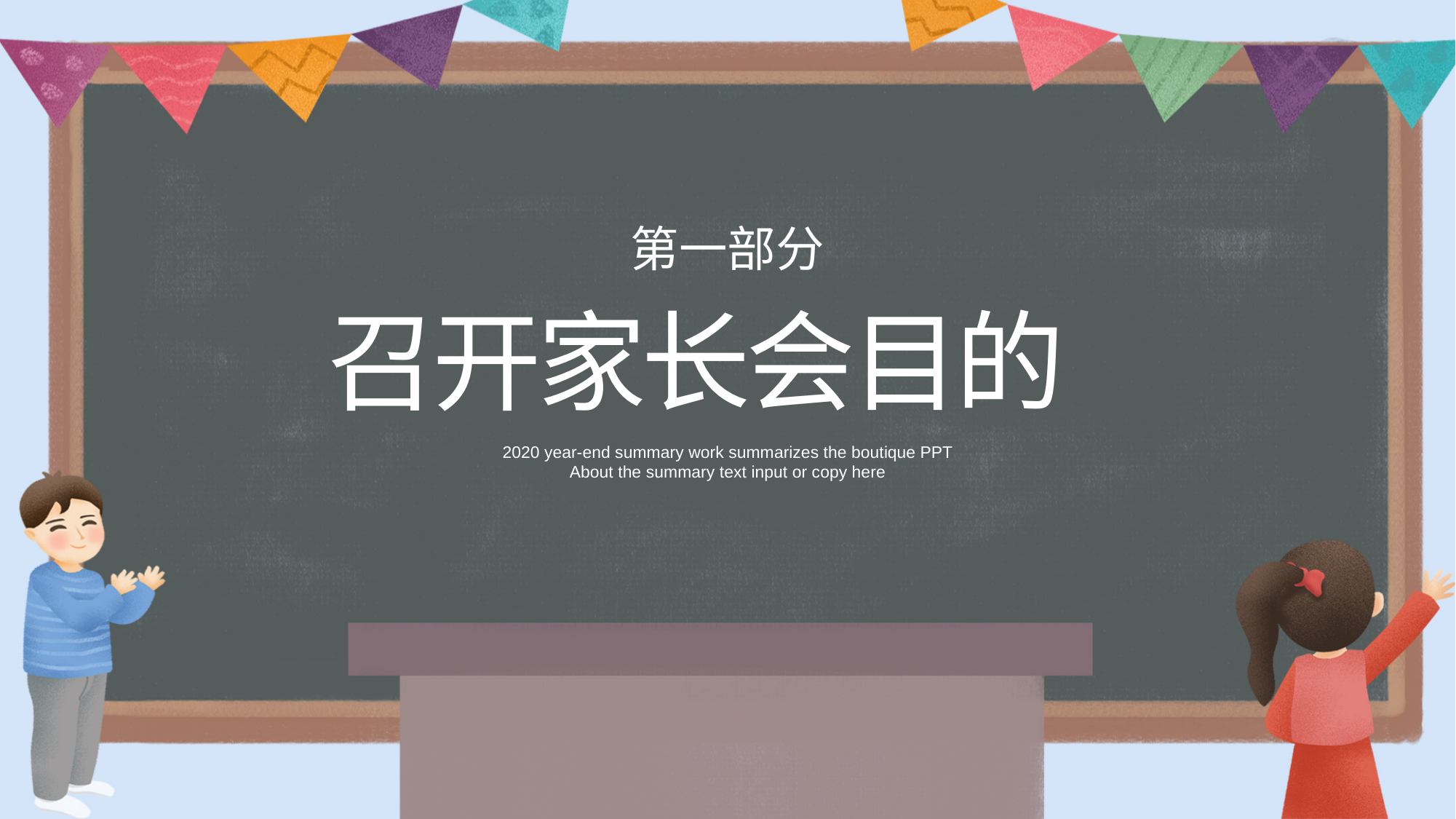

第一部分
召开家长会目的
2020 year-end summary work summarizes the boutique PPT
About the summary text input or copy here